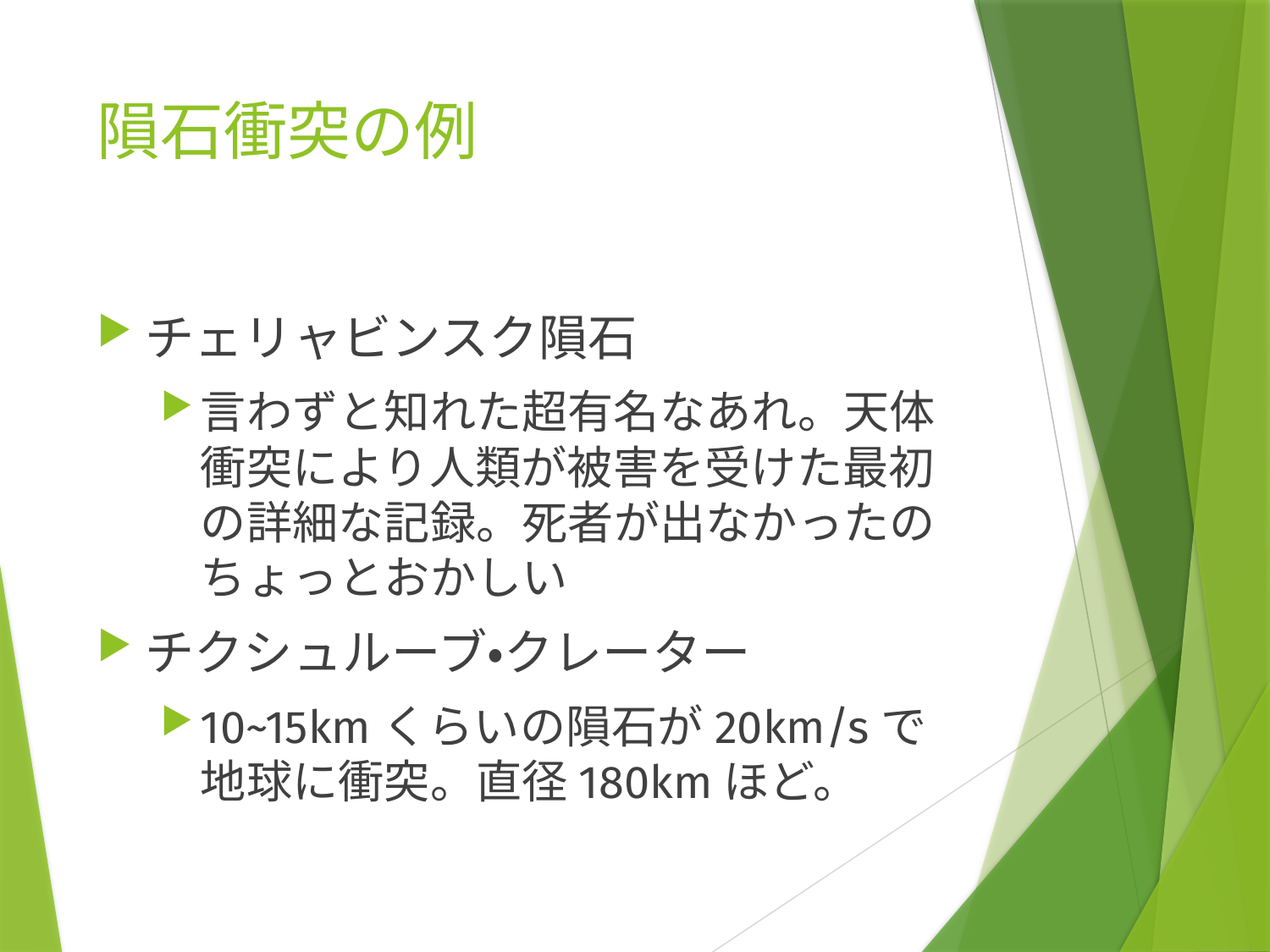

# 隕石衝突の例
チェリャビンスク隕石
言わずと知れた超有名なあれ。天体衝突により人類が被害を受けた最初の詳細な記録。死者が出なかったのちょっとおかしい
チクシュルーブ・クレーター
10~15kmくらいの隕石が20km/sで地球に衝突。直径180kmほど。